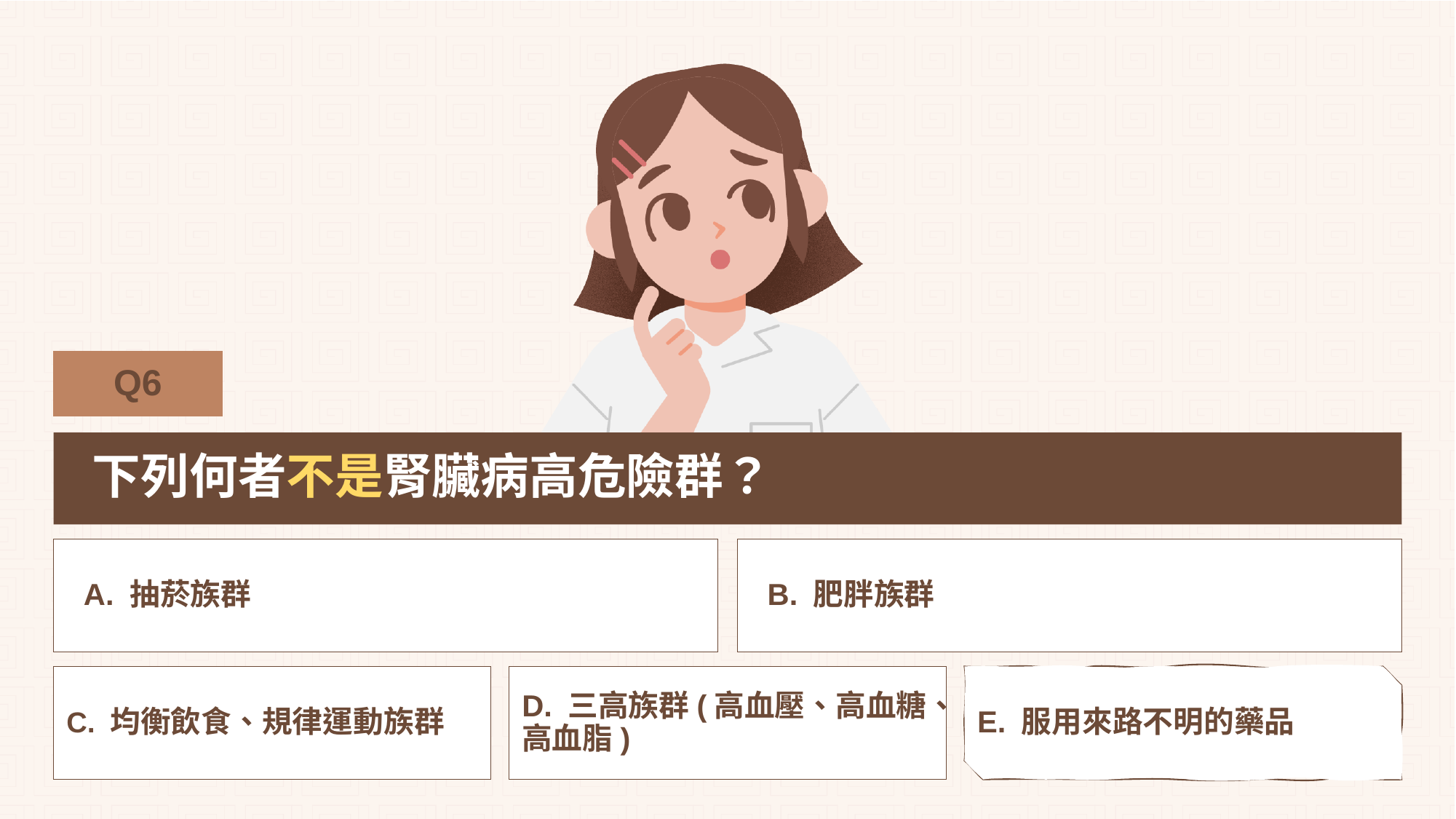

#

Q6
下列何者不是腎臟病高危險群？
A. 抽菸族群
B. 肥胖族群
C. 均衡飲食、規律運動族群
D. 三高族群(高血壓、高血糖、高血脂)
E. 服用來路不明的藥品